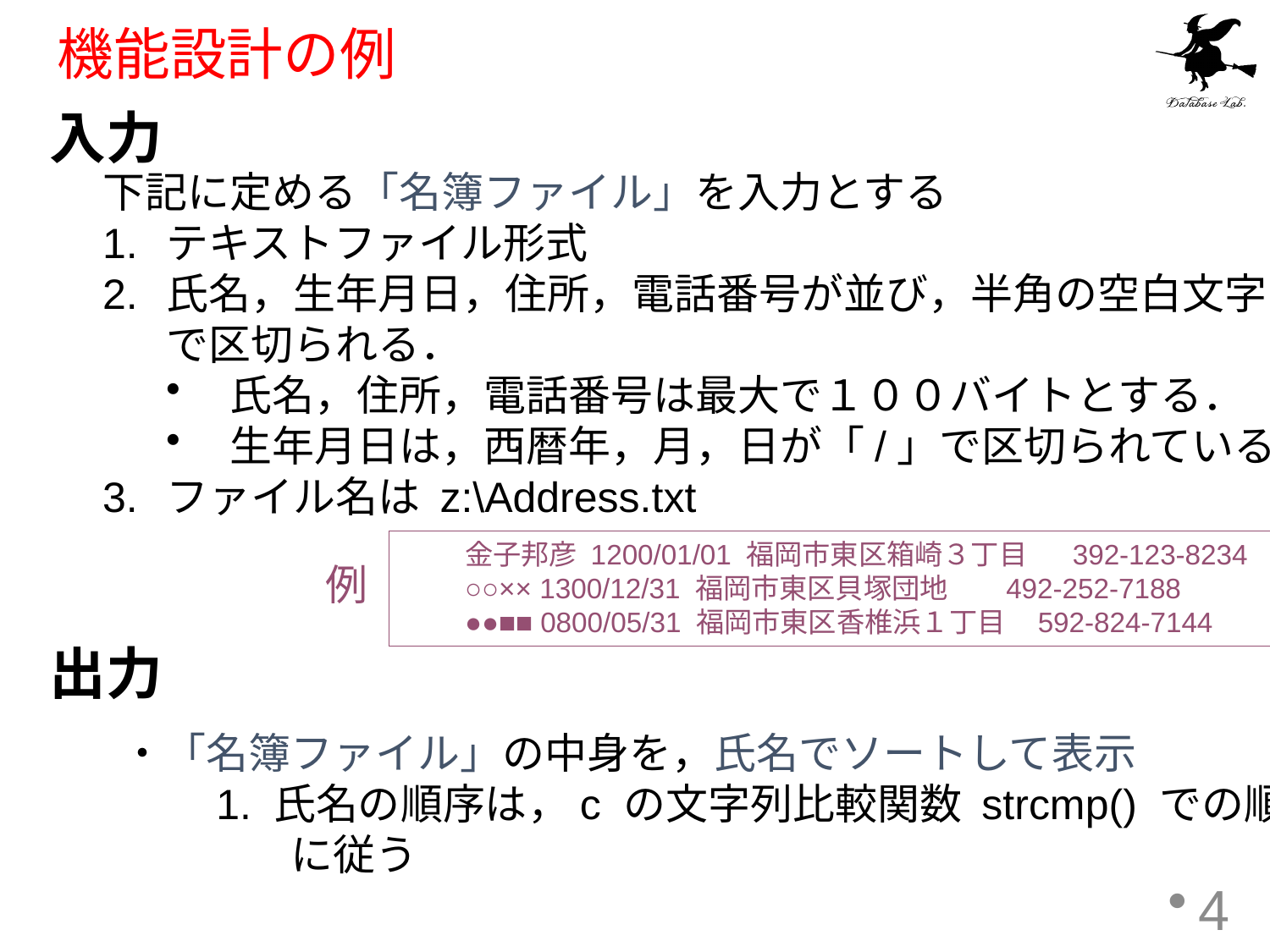

# 機能設計の例
入力
下記に定める「名簿ファイル」を入力とする
テキストファイル形式
氏名，生年月日，住所，電話番号が並び，半角の空白文字
で区切られる．
氏名，住所，電話番号は最大で１００バイトとする．
生年月日は，西暦年，月，日が「/」で区切られている
ファイル名は z:\Address.txt
金子邦彦 1200/01/01 福岡市東区箱崎３丁目      392-123-8234
○○×× 1300/12/31 福岡市東区貝塚団地        492-252-7188
●●■■ 0800/05/31 福岡市東区香椎浜１丁目    592-824-7144
例
出力
・「名簿ファイル」の中身を，氏名でソートして表示
　　1. 氏名の順序は，c の文字列比較関数 strcmp() での順序
　　　　に従う
4